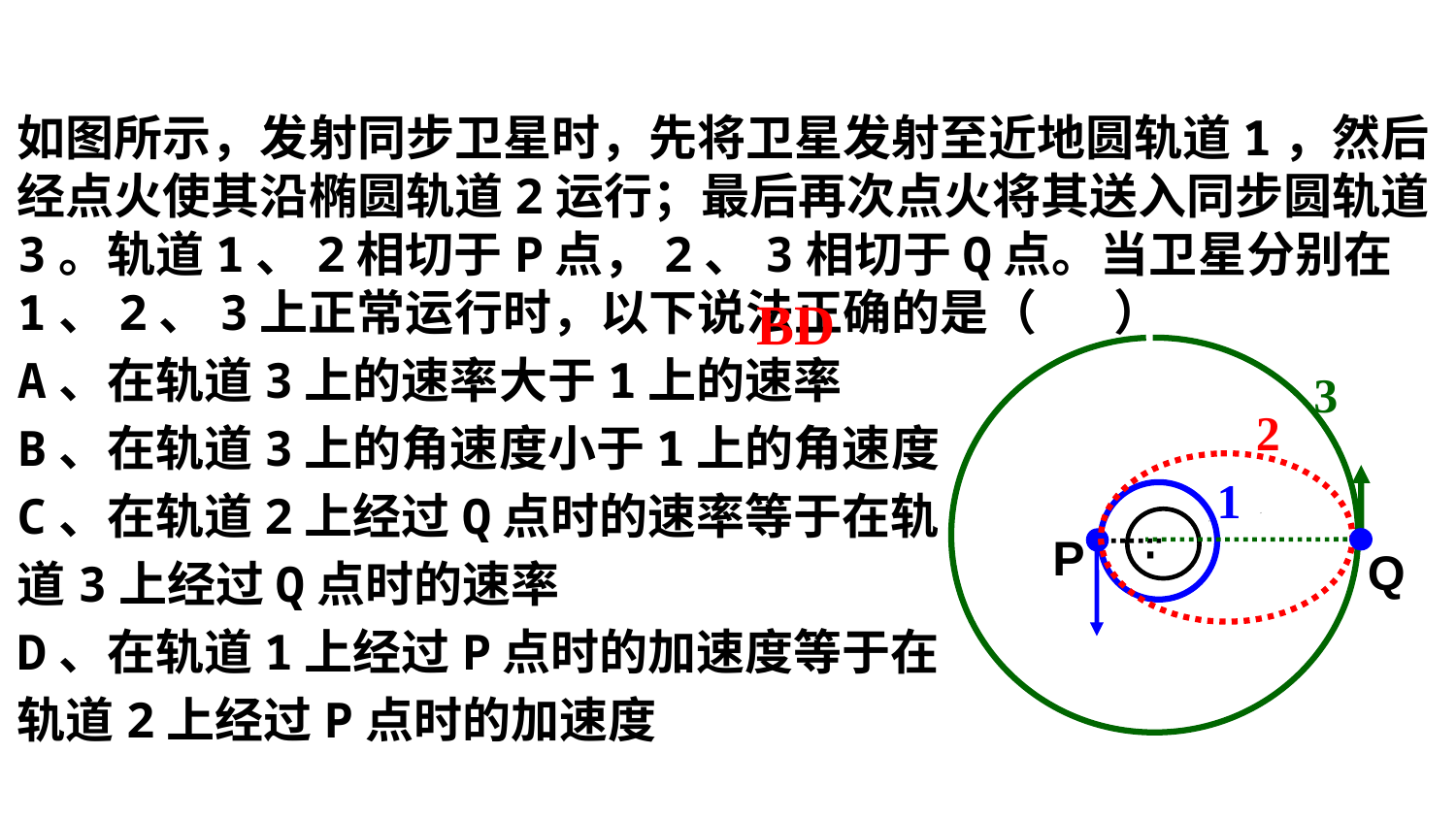

如图所示，发射同步卫星时，先将卫星发射至近地圆轨道1，然后经点火使其沿椭圆轨道2运行；最后再次点火将其送入同步圆轨道3。轨道1、2相切于P点，2、3相切于Q点。当卫星分别在1、2、3上正常运行时，以下说法正确的是（       ）
A、在轨道3上的速率大于1上的速率
B、在轨道3上的角速度小于1上的角速度
C、在轨道2上经过Q点时的速率等于在轨
道3上经过Q点时的速率
D、在轨道1上经过P点时的加速度等于在
轨道2上经过P点时的加速度
BD

3
2

1

·
P

Q